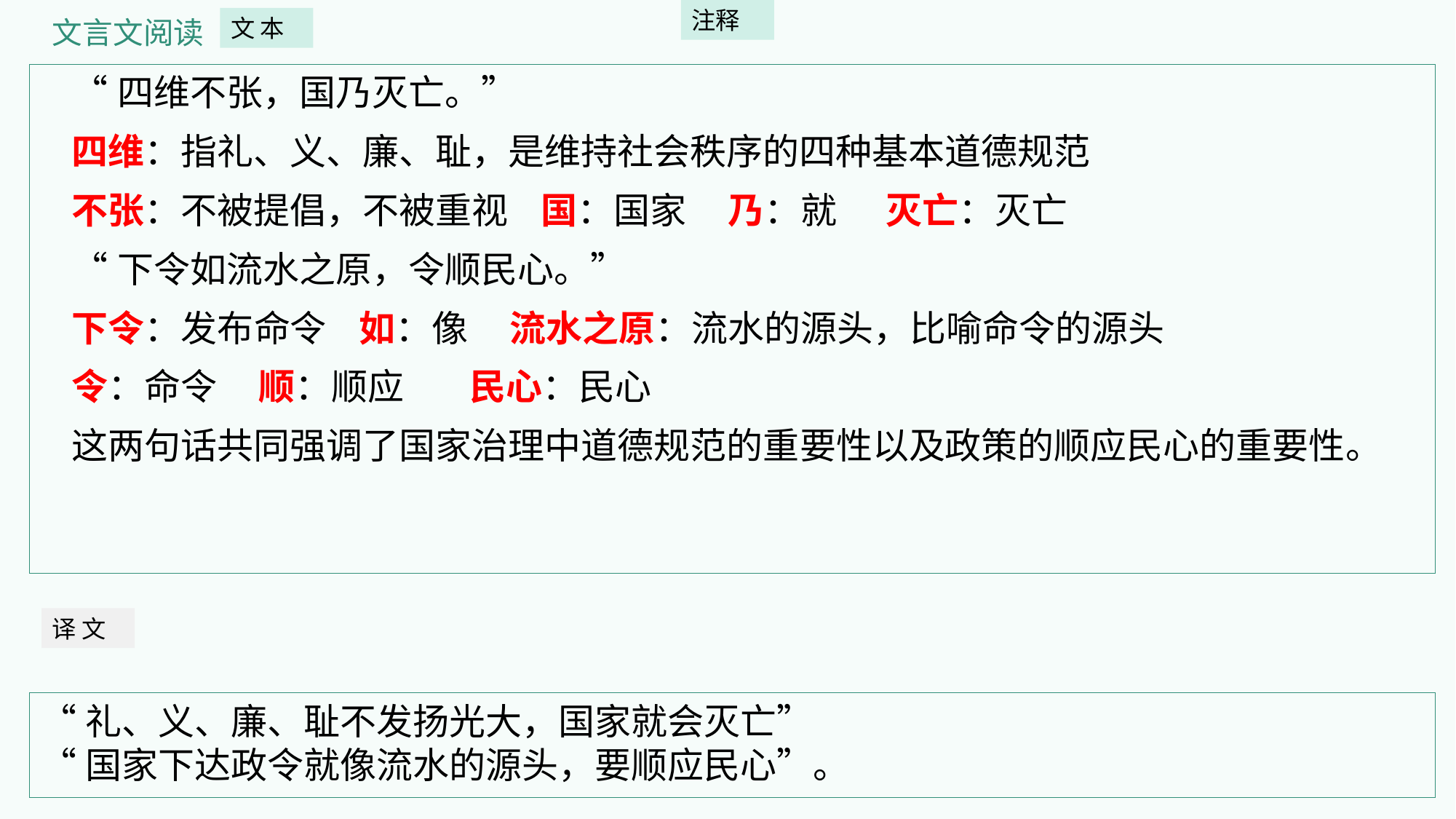

注释
文言文阅读
文 本
“四维不张，国乃灭亡。”
四维：指礼、义、廉、耻，是维持社会秩序的四种基本道德规范
不张：不被提倡，不被重视    国：国家     乃：就      灭亡：灭亡
“下令如流水之原，令顺民心。”
下令：发布命令    如：像     流水之原：流水的源头，比喻命令的源头
令：命令     顺：顺应        民心：民心
这两句话共同强调了国家治理中道德规范的重要性以及政策的顺应民心的重要性。
译 文
“礼、义、廉、耻不发扬光大，国家就会灭亡”
“国家下达政令就像流水的源头，要顺应民心”。